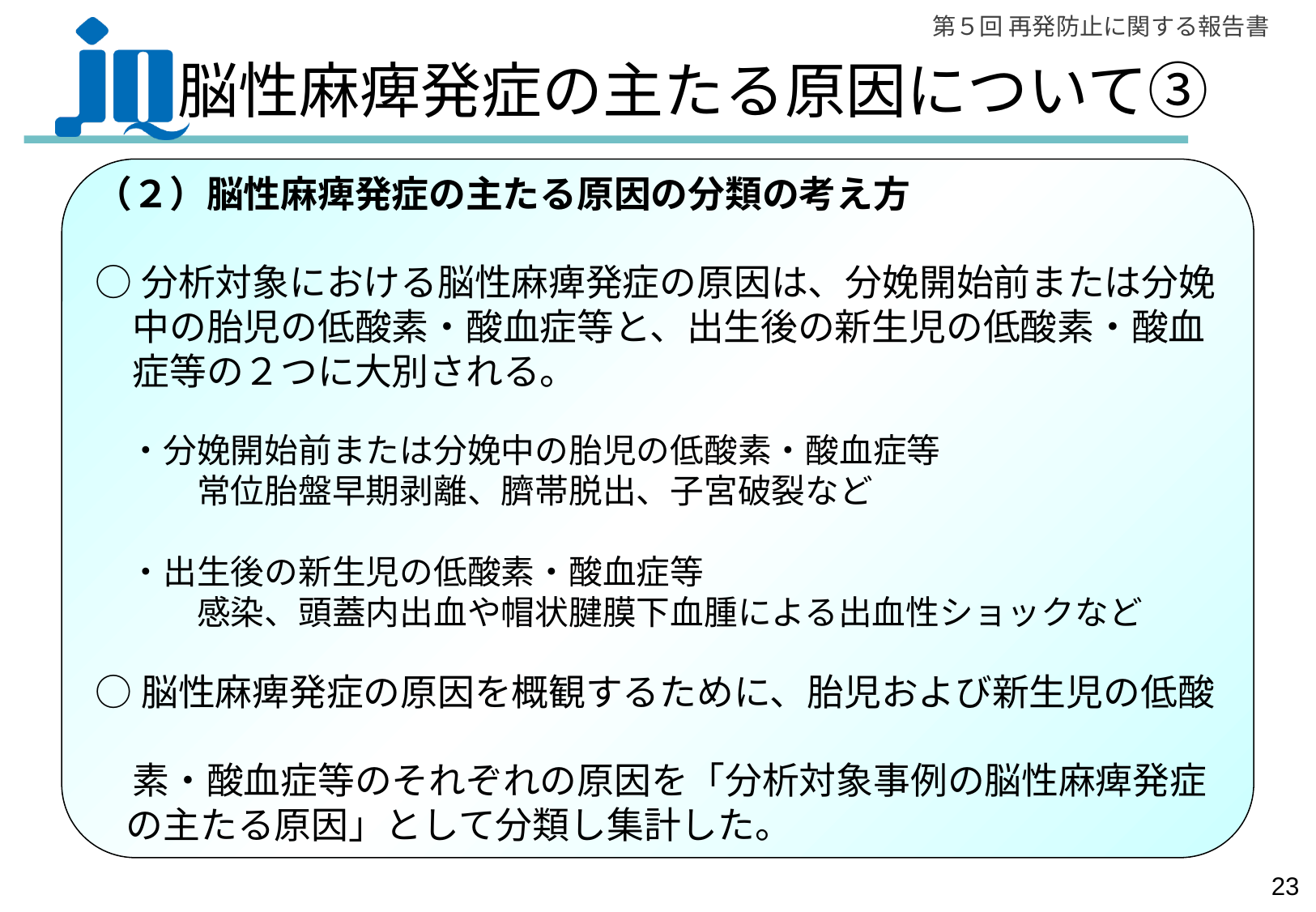

# 脳性麻痺発症の主たる原因について③
（２）脳性麻痺発症の主たる原因の分類の考え方

○分析対象における脳性麻痺発症の原因は、分娩開始前または分娩
　中の胎児の低酸素・酸血症等と、出生後の新生児の低酸素・酸血
　症等の２つに大別される。

　・分娩開始前または分娩中の胎児の低酸素・酸血症等
　　　常位胎盤早期剥離、臍帯脱出、子宮破裂など

　・出生後の新生児の低酸素・酸血症等
　　　感染、頭蓋内出血や帽状腱膜下血腫による出血性ショックなど

○脳性麻痺発症の原因を概観するために、胎児および新生児の低酸
　素・酸血症等のそれぞれの原因を「分析対象事例の脳性麻痺発症の主たる原因」として分類し集計した。
23